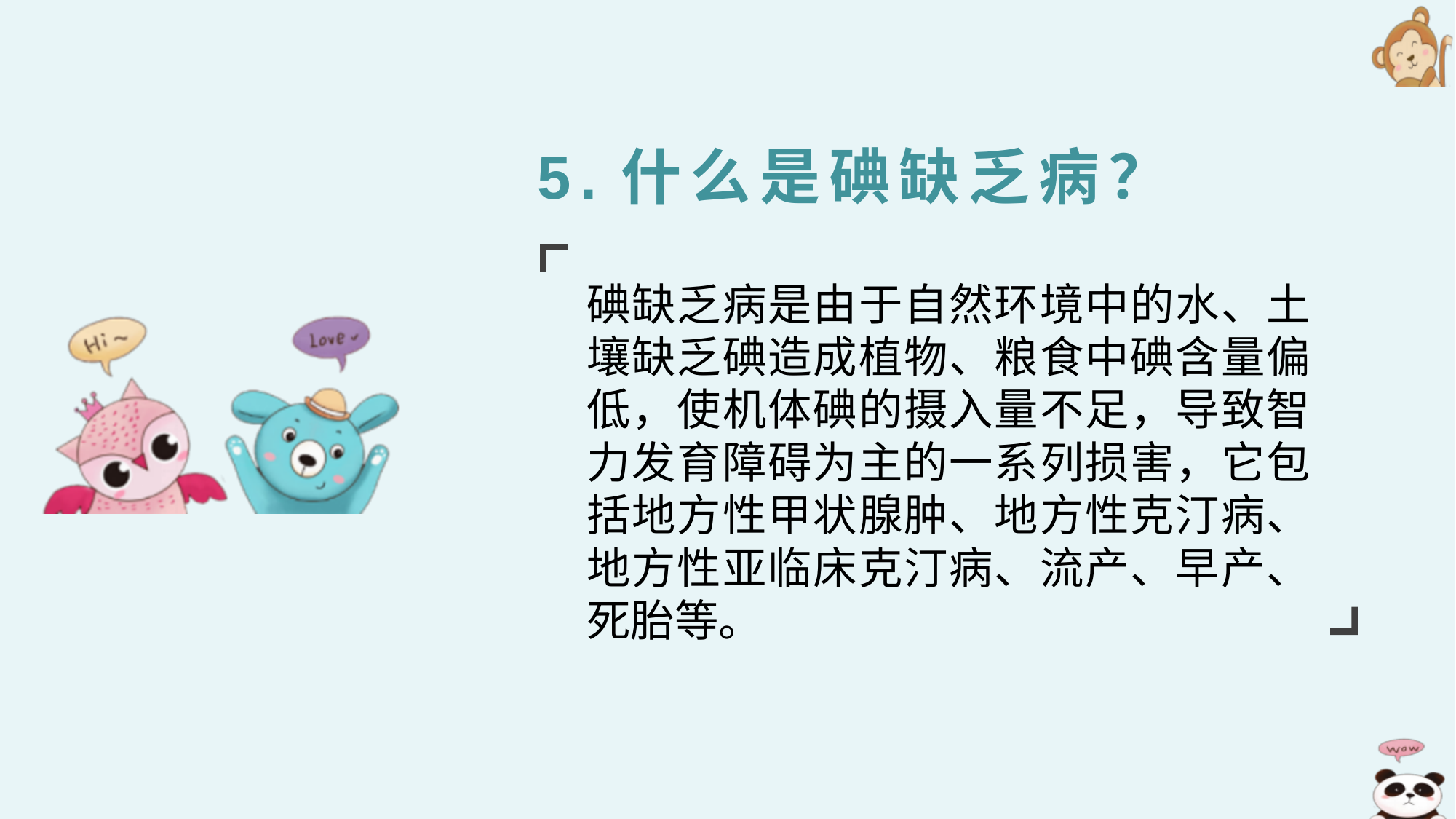

5.什么是碘缺乏病？

碘缺乏病是由于自然环境中的水、土壤缺乏碘造成植物、粮食中碘含量偏低，使机体碘的摄入量不足，导致智力发育障碍为主的一系列损害，它包括地方性甲状腺肿、地方性克汀病、地方性亚临床克汀病、流产、早产、死胎等。